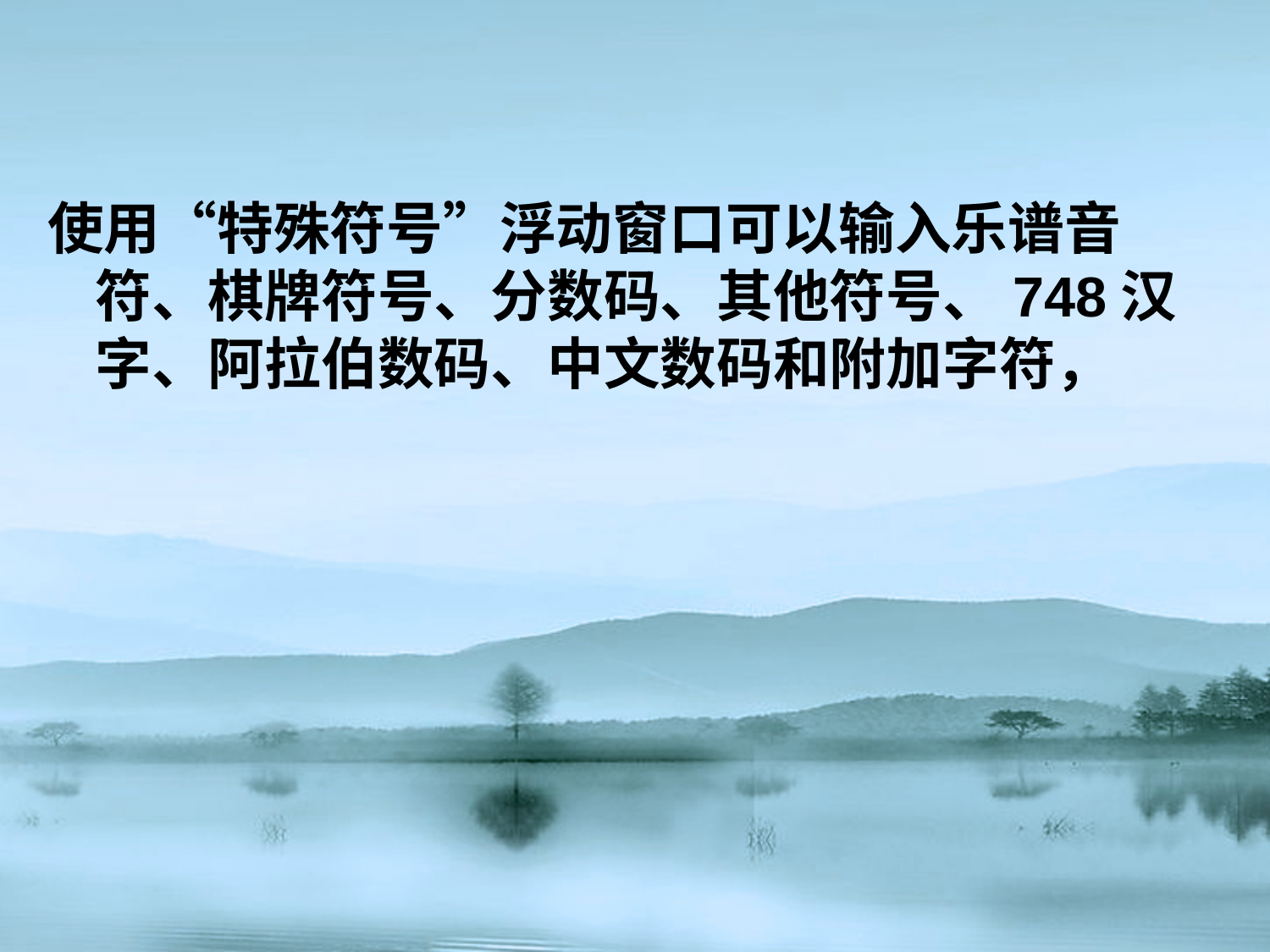

#
使用“特殊符号”浮动窗口可以输入乐谱音符、棋牌符号、分数码、其他符号、748汉字、阿拉伯数码、中文数码和附加字符，